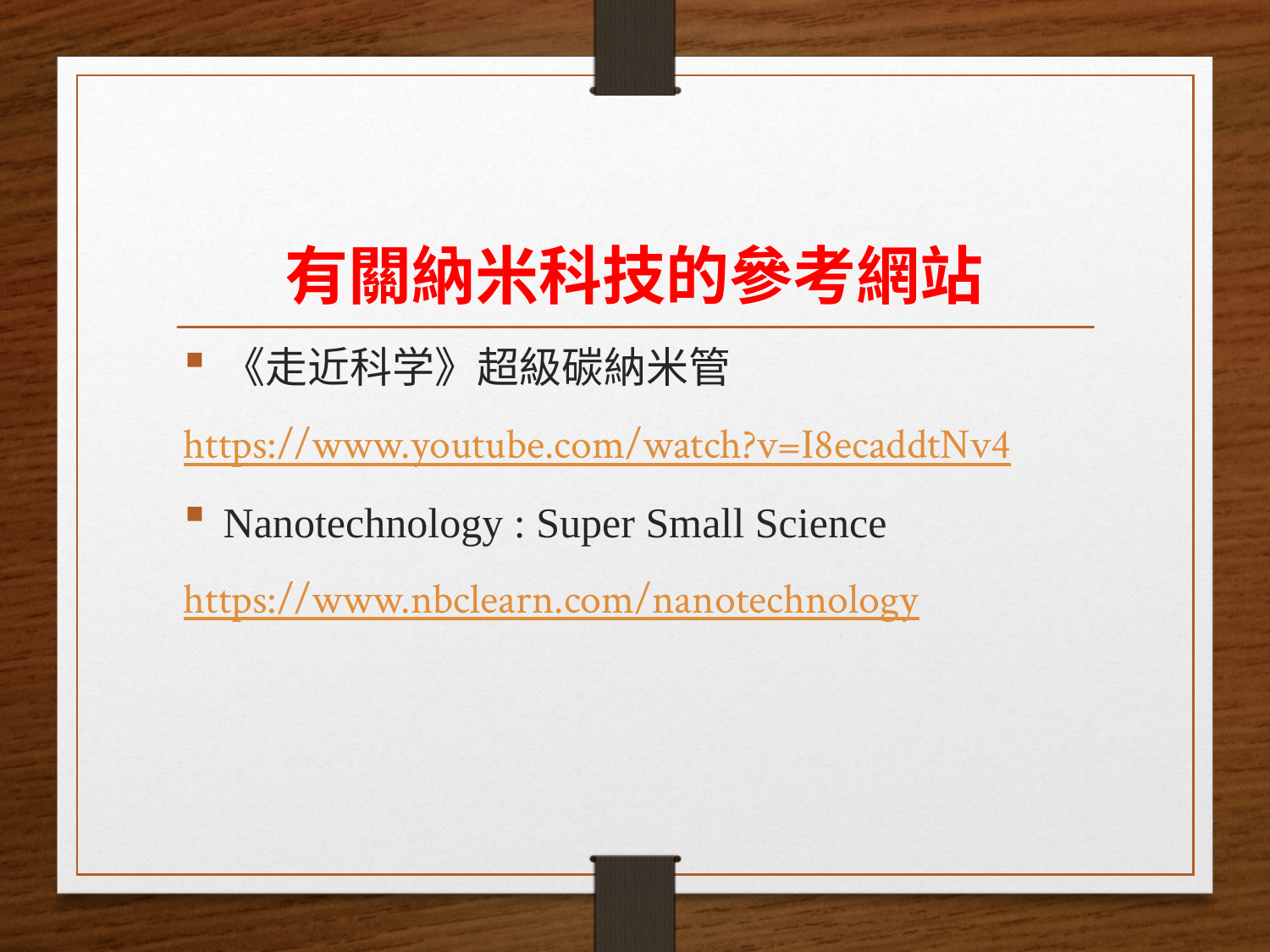

# 有關納米科技的參考網站
《走近科学》超級碳納米管
https://www.youtube.com/watch?v=I8ecaddtNv4
Nanotechnology : Super Small Science
https://www.nbclearn.com/nanotechnology